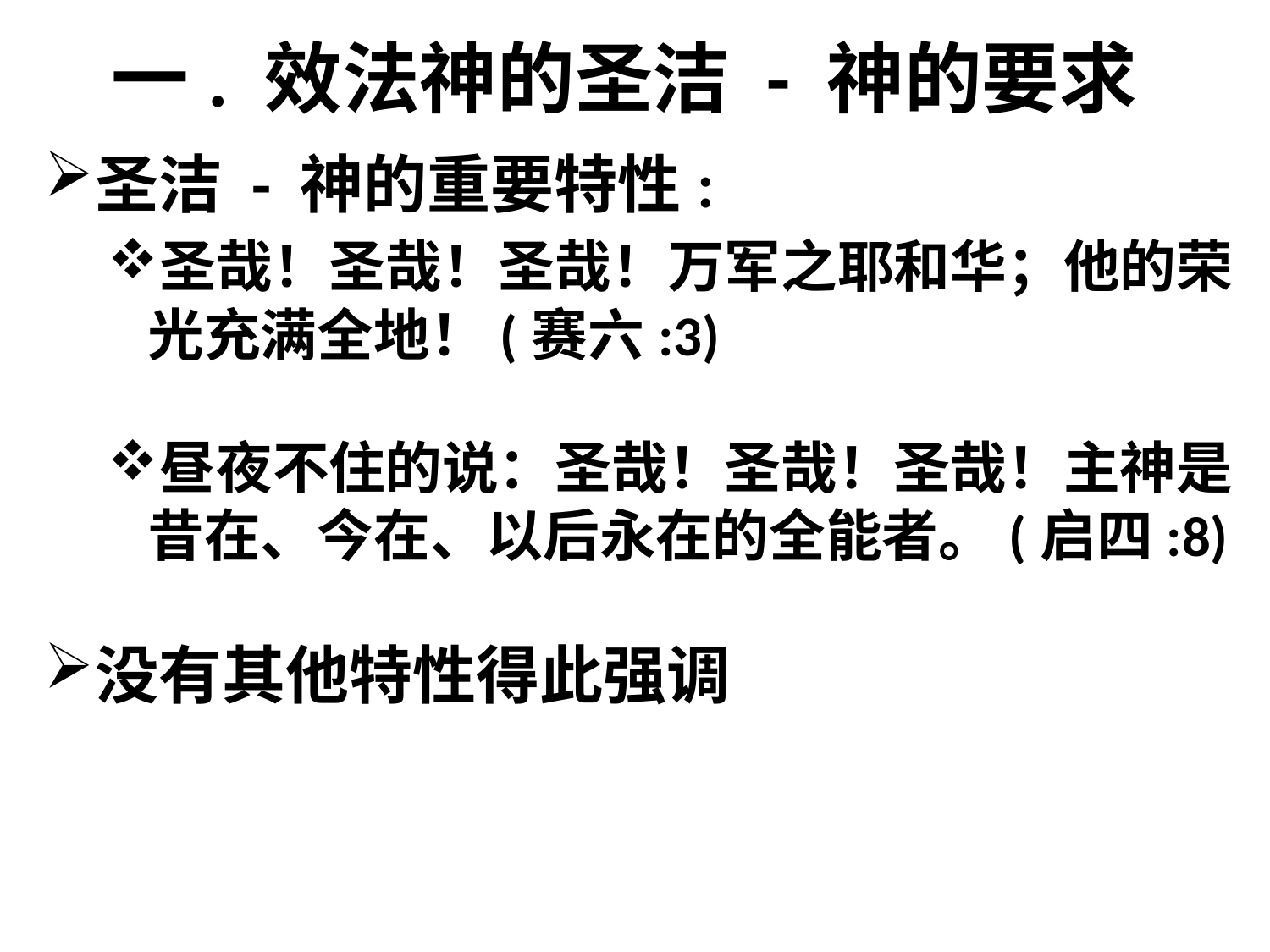

# 一. 效法神的圣洁 - 神的要求
圣洁 - 神的重要特性:
圣哉！圣哉！圣哉！万军之耶和华；他的荣光充满全地！(赛六:3)

昼夜不住的说：圣哉！圣哉！圣哉！主神是昔在、今在、以后永在的全能者。(启四:8)

没有其他特性得此强调